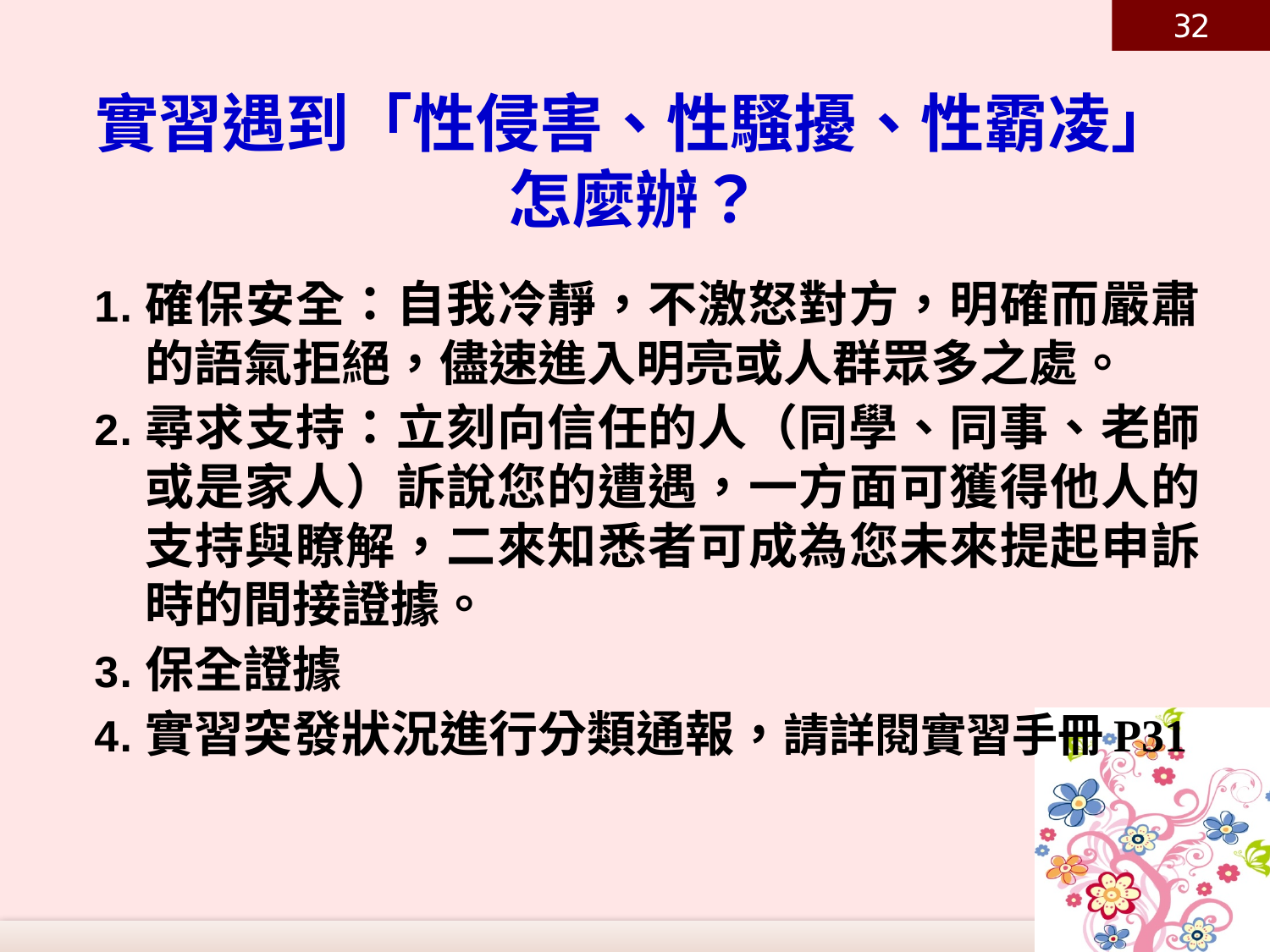

32
# 實習遇到「性侵害、性騷擾、性霸凌」怎麼辦？
確保安全：自我冷靜，不激怒對方，明確而嚴肅的語氣拒絕，儘速進入明亮或人群眾多之處。
尋求支持：立刻向信任的人（同學、同事、老師或是家人）訴說您的遭遇，一方面可獲得他人的支持與瞭解，二來知悉者可成為您未來提起申訴時的間接證據。
保全證據
實習突發狀況進行分類通報，請詳閱實習手冊P31